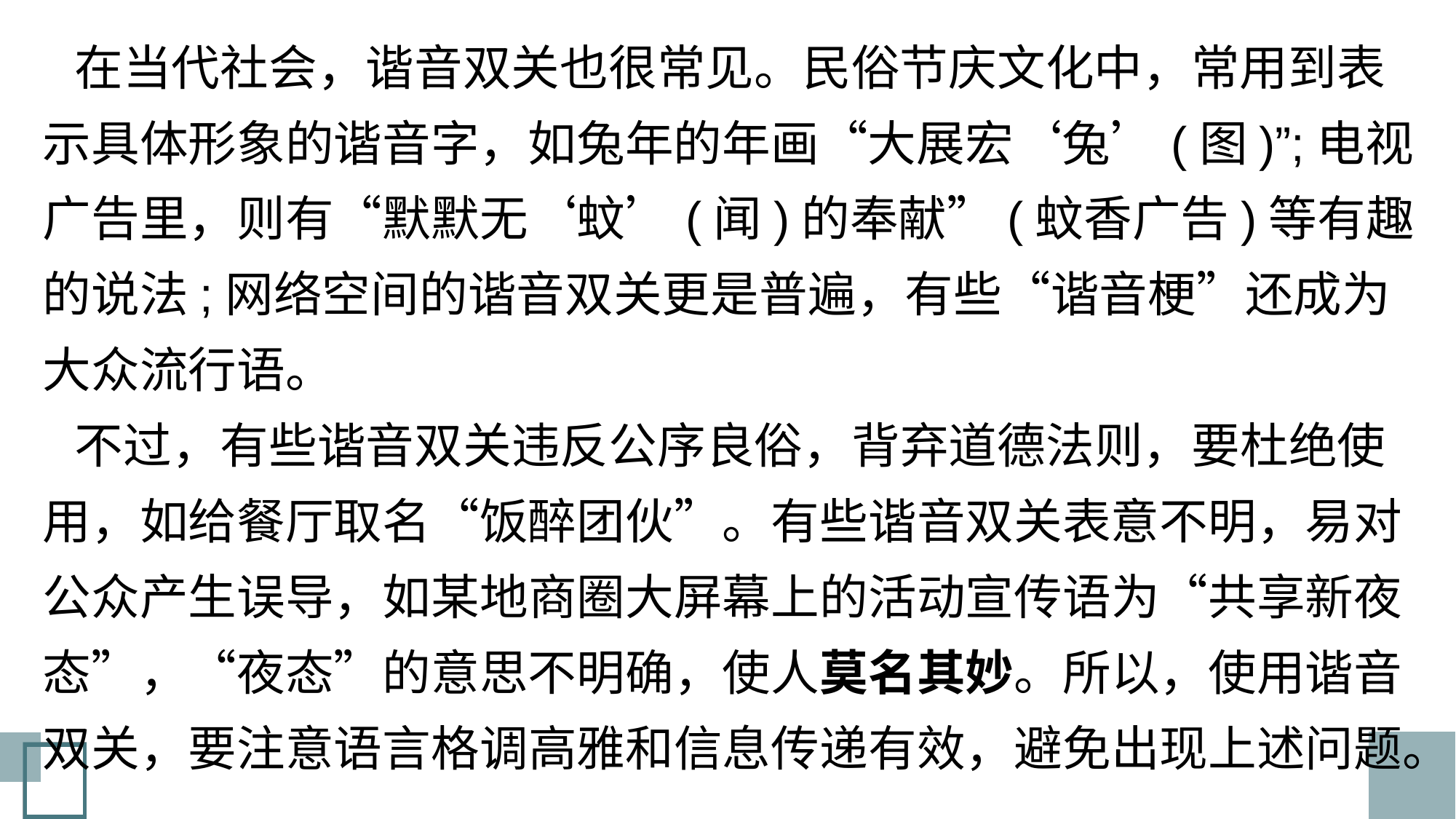

在当代社会，谐音双关也很常见。民俗节庆文化中，常用到表示具体形象的谐音字，如兔年的年画“大展宏‘兔’(图)”;电视广告里，则有“默默无‘蚊’(闻)的奉献”(蚊香广告)等有趣的说法;网络空间的谐音双关更是普遍，有些“谐音梗”还成为大众流行语。
不过，有些谐音双关违反公序良俗，背弃道德法则，要杜绝使用，如给餐厅取名“饭醉团伙”。有些谐音双关表意不明，易对公众产生误导，如某地商圈大屏幕上的活动宣传语为“共享新夜态”，“夜态”的意思不明确，使人莫名其妙。所以，使用谐音双关，要注意语言格调高雅和信息传递有效，避免出现上述问题。